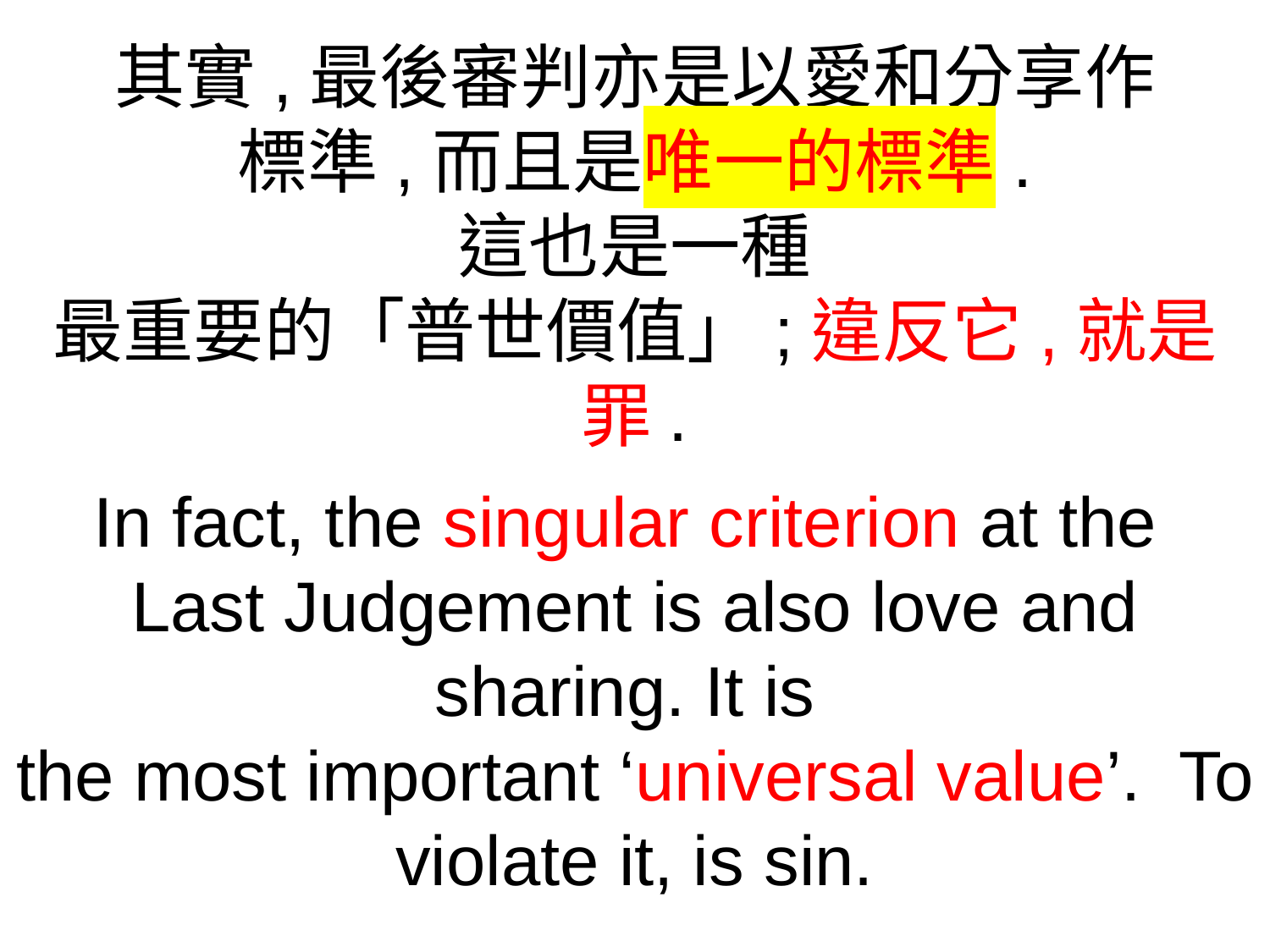

其實,最後審判亦是以愛和分享作
標準,而且是唯一的標準.
這也是一種
最重要的「普世價值」;違反它,就是罪.
In fact, the singular criterion at the
Last Judgement is also love and sharing. It is
the most important ‘universal value’.  To violate it, is sin.